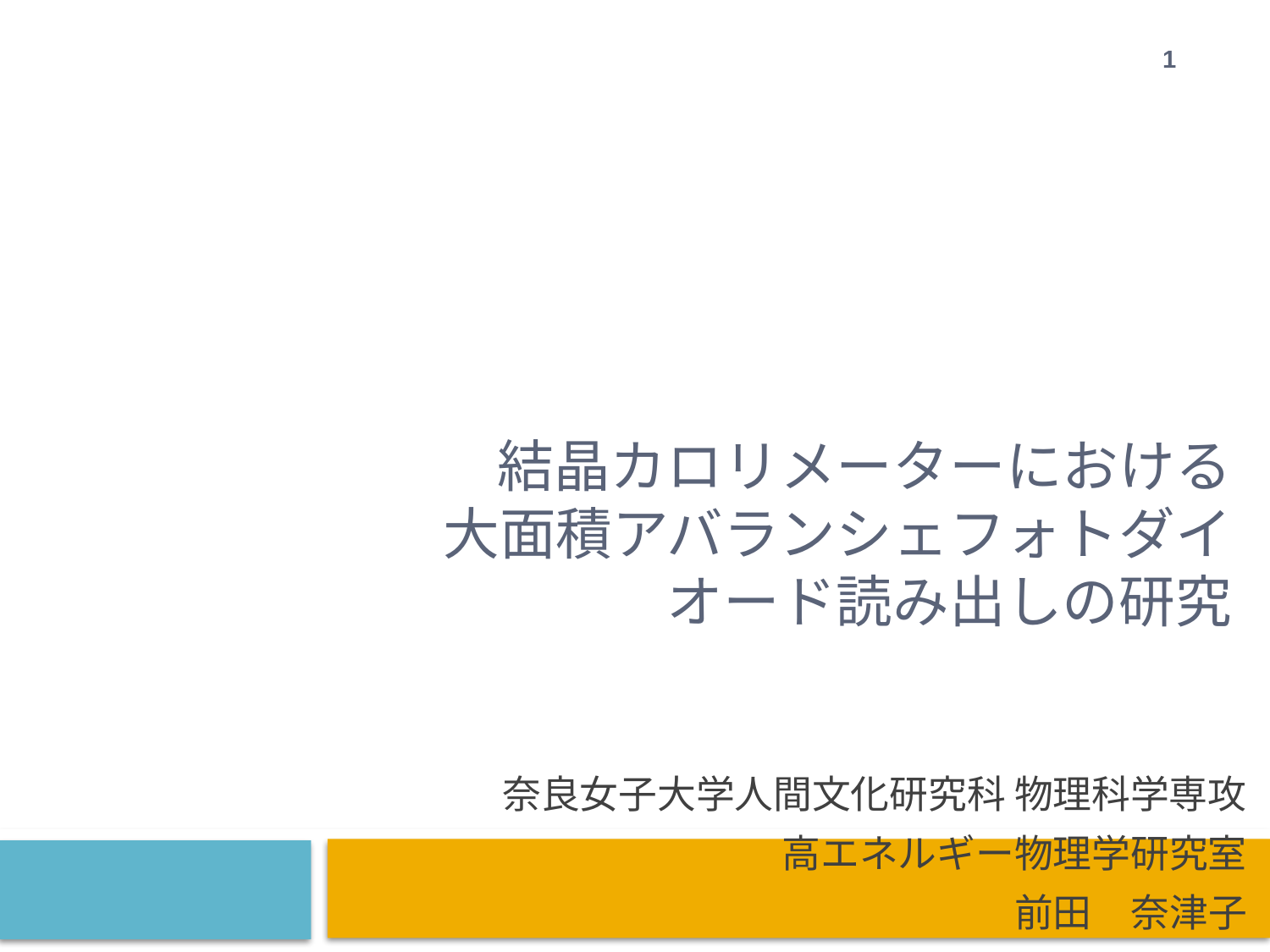

1
# 結晶カロリメーターにおける 大面積アバランシェフォトダイオード読み出しの研究
奈良女子大学人間文化研究科 物理科学専攻
高エネルギー物理学研究室
前田　奈津子